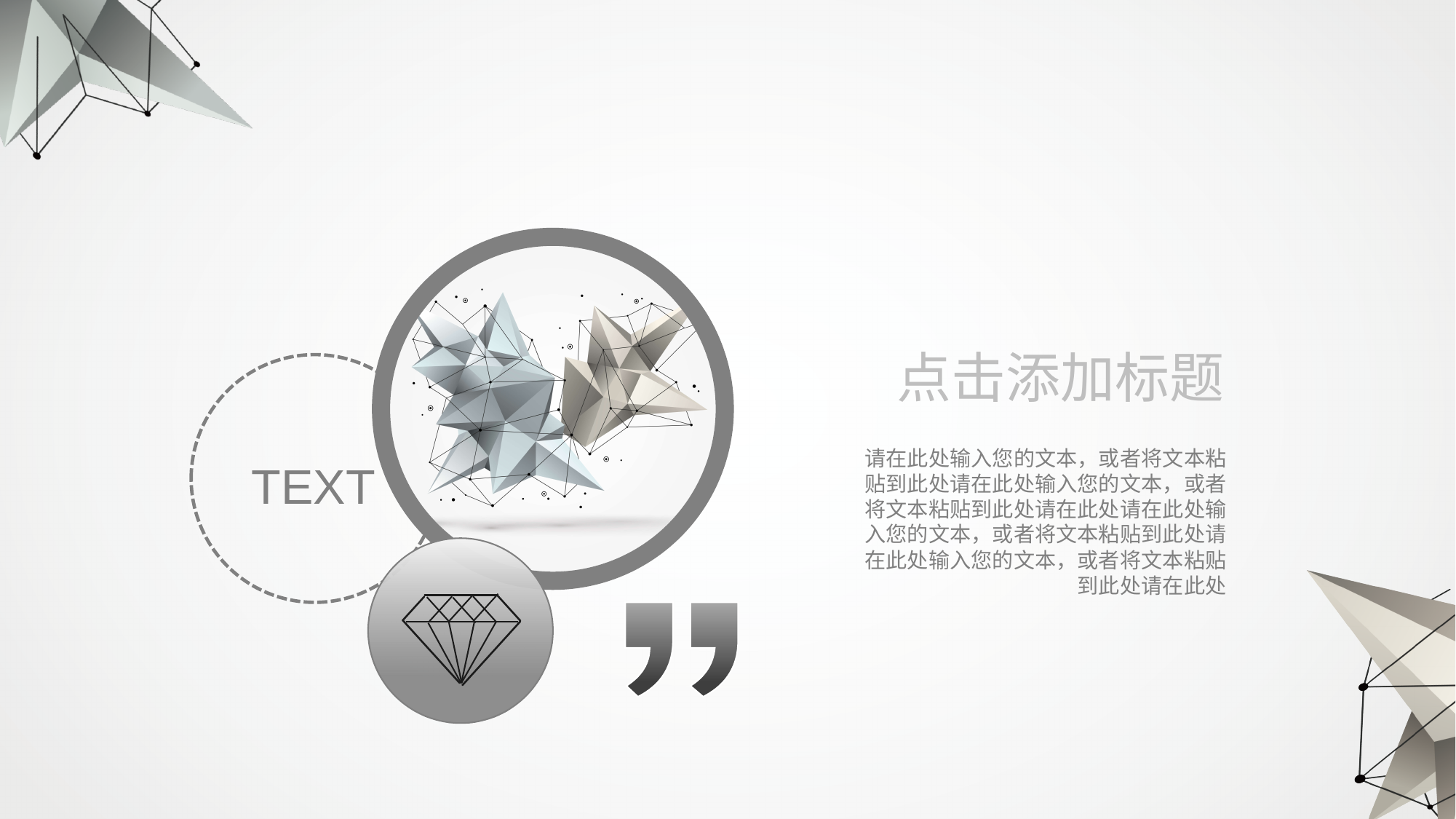

点击添加标题

TEXT
请在此处输入您的文本，或者将文本粘贴到此处请在此处输入您的文本，或者将文本粘贴到此处请在此处请在此处输入您的文本，或者将文本粘贴到此处请在此处输入您的文本，或者将文本粘贴到此处请在此处